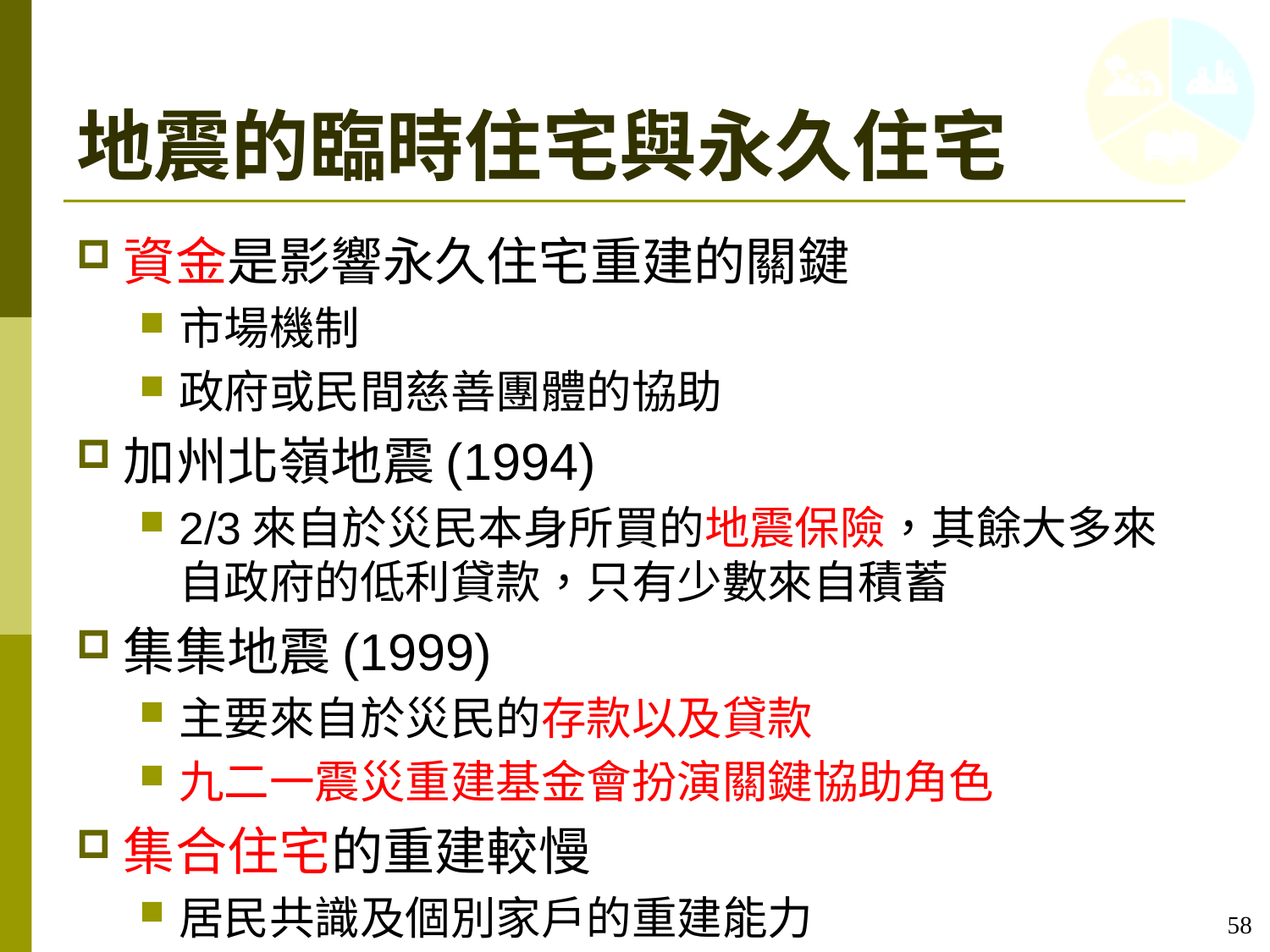

# 地震的臨時住宅與永久住宅
資金是影響永久住宅重建的關鍵
市場機制
政府或民間慈善團體的協助
加州北嶺地震(1994)
2/3來自於災民本身所買的地震保險，其餘大多來自政府的低利貸款，只有少數來自積蓄
集集地震(1999)
主要來自於災民的存款以及貸款
九二一震災重建基金會扮演關鍵協助角色
集合住宅的重建較慢
居民共識及個別家戶的重建能力
58